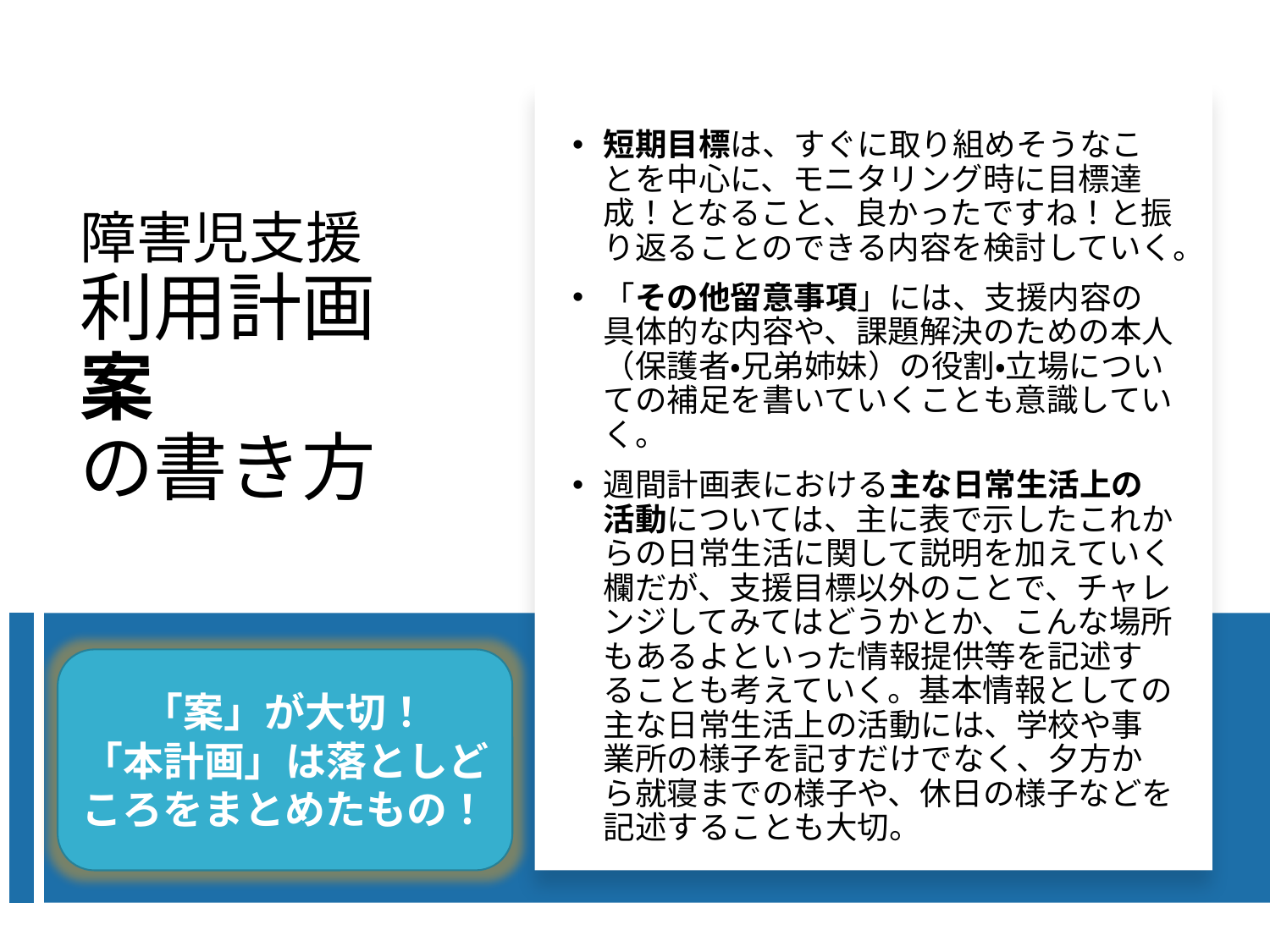

短期目標は、すぐに取り組めそうなことを中心に、モニタリング時に目標達成！となること、良かったですね！と振り返ることのできる内容を検討していく。
「その他留意事項」には、支援内容の具体的な内容や、課題解決のための本人（保護者・兄弟姉妹）の役割・立場についての補足を書いていくことも意識していく。
週間計画表における主な日常生活上の活動については、主に表で示したこれからの日常生活に関して説明を加えていく欄だが、支援目標以外のことで、チャレンジしてみてはどうかとか、こんな場所もあるよといった情報提供等を記述することも考えていく。基本情報としての主な日常生活上の活動には、学校や事業所の様子を記すだけでなく、夕方から就寝までの様子や、休日の様子などを記述することも大切。

# 障害児支援 利用計画案 の書き方

「案」が大切！
「本計画」は落としどころをまとめたもの！